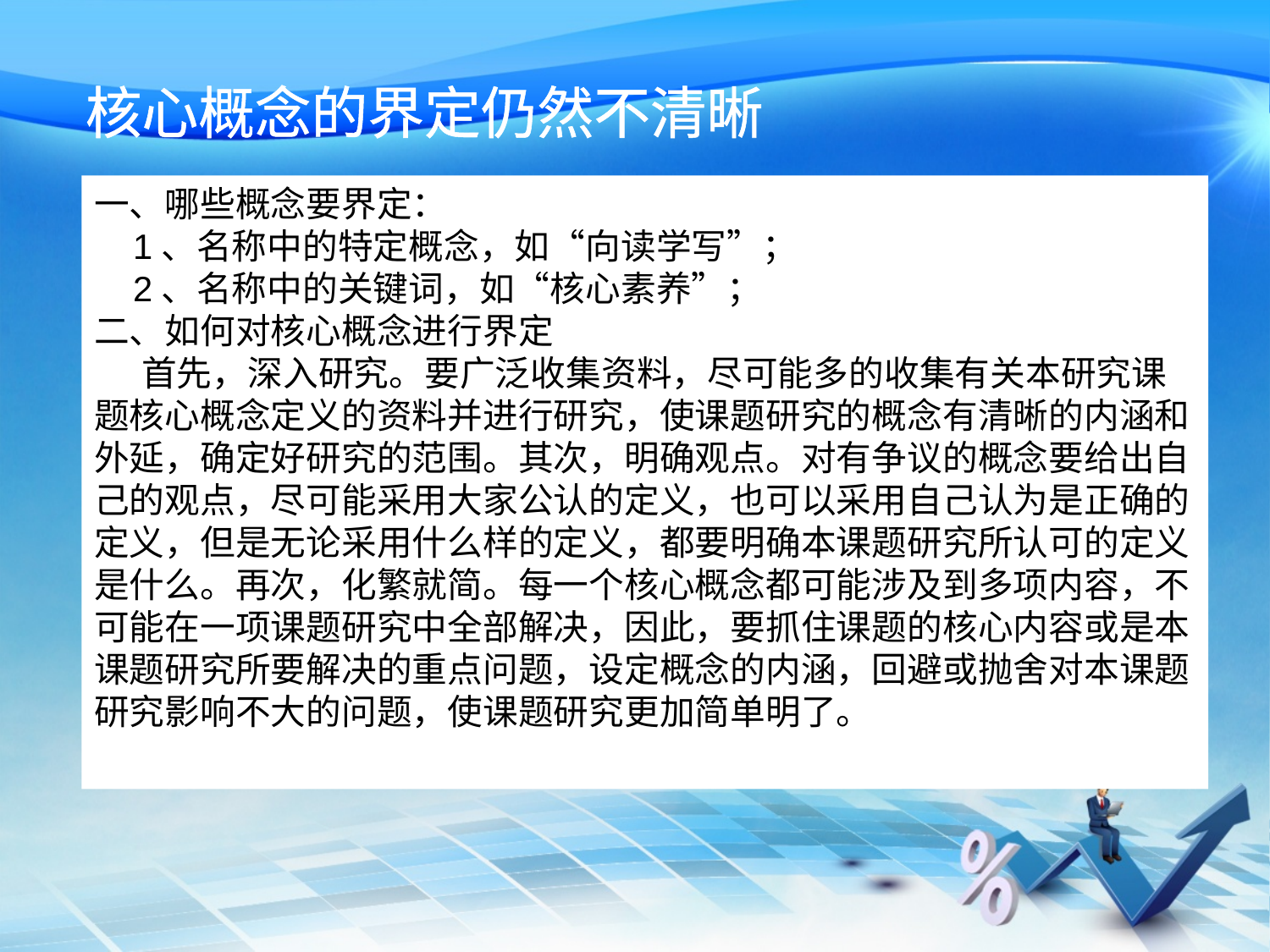

核心概念的界定仍然不清晰
一、哪些概念要界定：
    1、名称中的特定概念，如“向读学写”；
    2、名称中的关键词，如“核心素养”；
二、如何对核心概念进行界定
     首先，深入研究。要广泛收集资料，尽可能多的收集有关本研究课题核心概念定义的资料并进行研究，使课题研究的概念有清晰的内涵和外延，确定好研究的范围。其次，明确观点。对有争议的概念要给出自己的观点，尽可能采用大家公认的定义，也可以采用自己认为是正确的定义，但是无论采用什么样的定义，都要明确本课题研究所认可的定义是什么。再次，化繁就简。每一个核心概念都可能涉及到多项内容，不可能在一项课题研究中全部解决，因此，要抓住课题的核心内容或是本课题研究所要解决的重点问题，设定概念的内涵，回避或抛舍对本课题研究影响不大的问题，使课题研究更加简单明了。